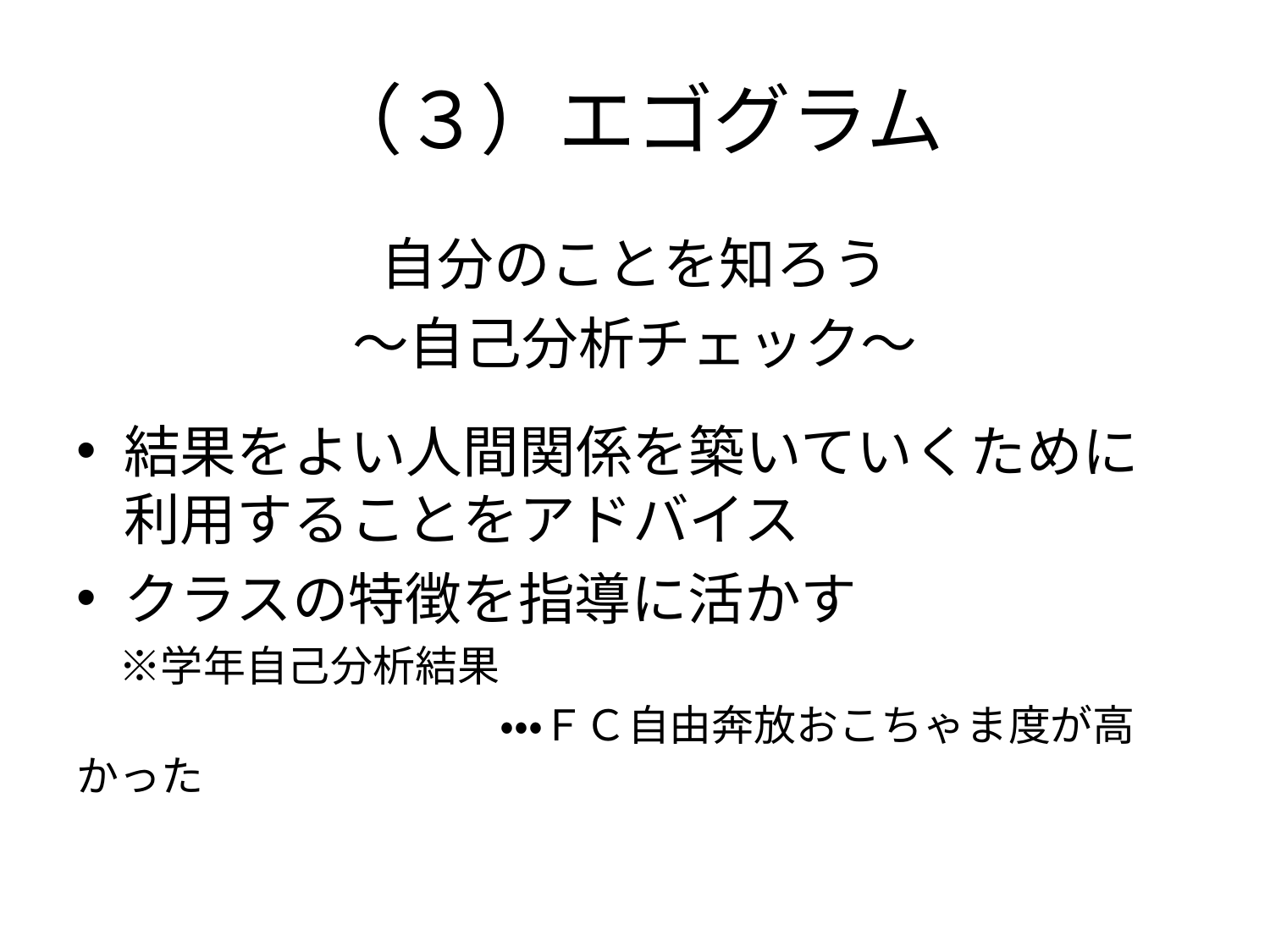

# （３）エゴグラム
自分のことを知ろう
～自己分析チェック～

結果をよい人間関係を築いていくために利用することをアドバイス
クラスの特徴を指導に活かす
　※学年自己分析結果
　　　　　　　　　　・・・ＦＣ自由奔放おこちゃま度が高かった